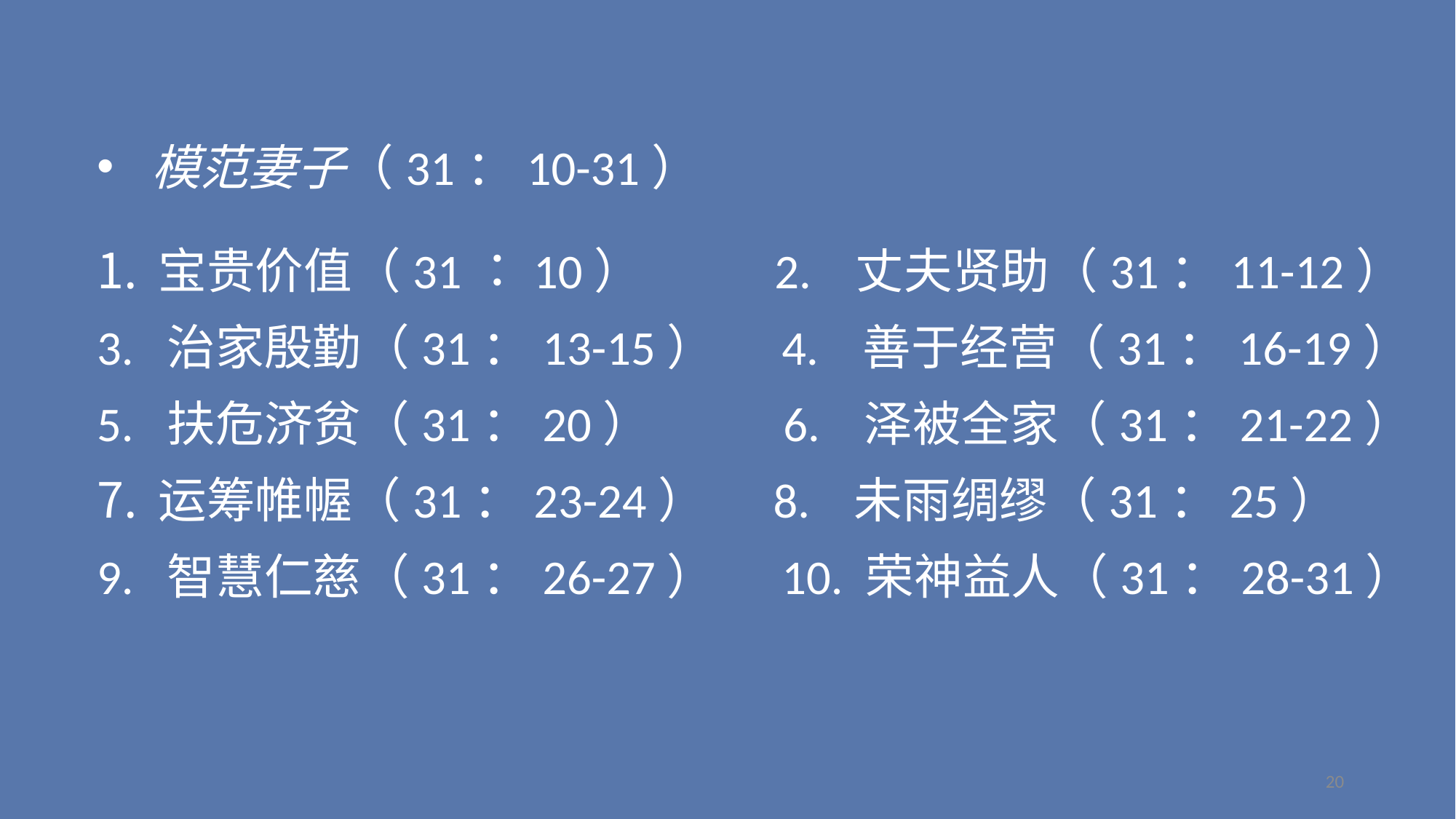

模范妻子（31：10-31）
宝贵价值（31：10）           2.   丈夫贤助（31：11-12）
3.  治家殷勤（31：13-15）     4.   善于经营（31：16-19）
5.  扶危济贫（31：20）           6.   泽被全家（31：21-22）
运筹帷幄（31：23-24）     8.   未雨绸缪（31：25）
9.  智慧仁慈（31：26-27）     10. 荣神益人（31：28-31）
20